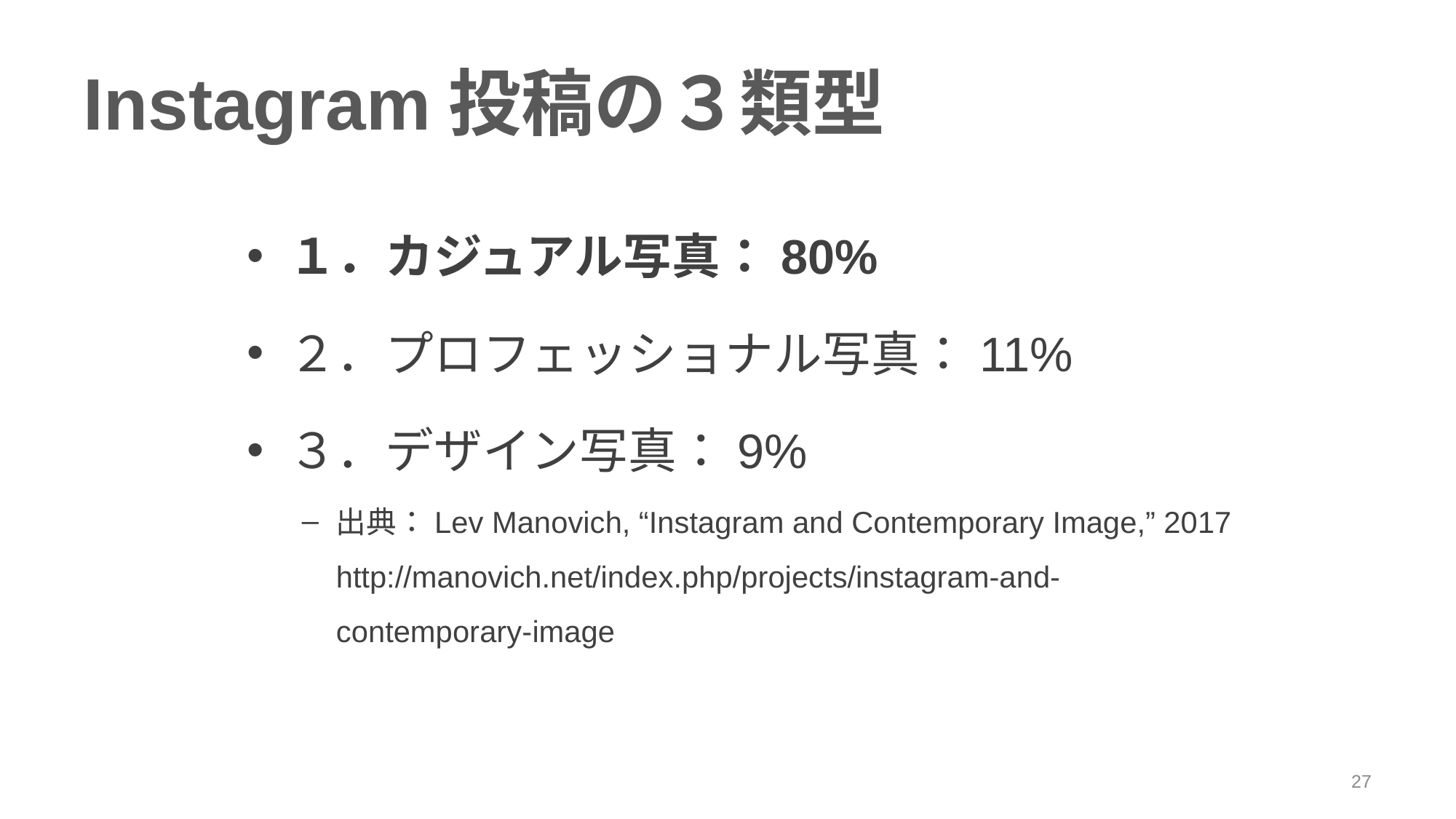

# Instagram投稿の３類型
１．カジュアル写真：80%
２．プロフェッショナル写真：11%
３．デザイン写真：9%
出典：Lev Manovich, “Instagram and Contemporary Image,” 2017 http://manovich.net/index.php/projects/instagram-and-contemporary-image
27